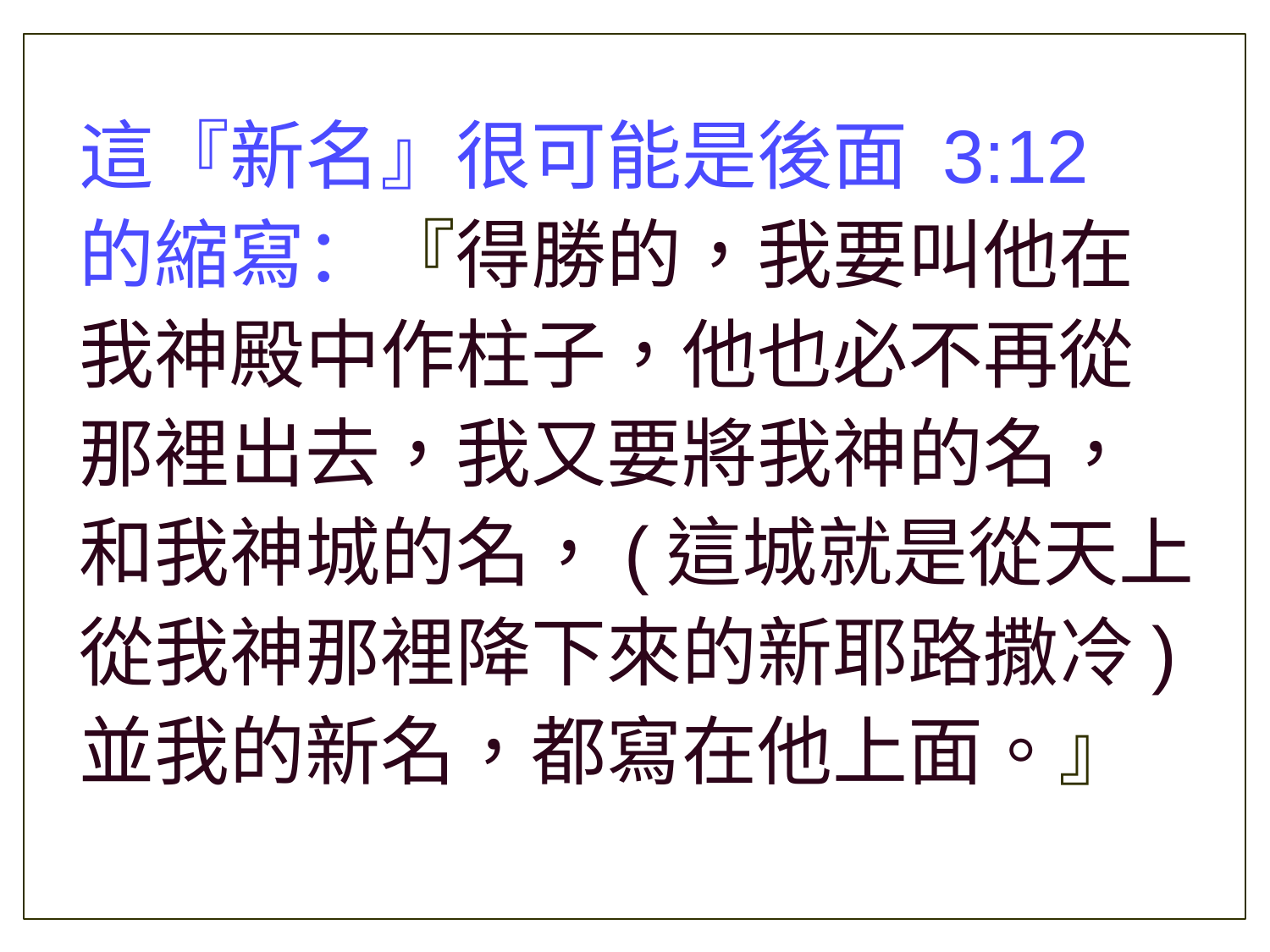

這『新名』很可能是後面 3:12 的縮寫：『得勝的，我要叫他在我神殿中作柱子，他也必不再從那裡出去，我又要將我神的名，和我神城的名，(這城就是從天上從我神那裡降下來的新耶路撒冷) 並我的新名，都寫在他上面。』